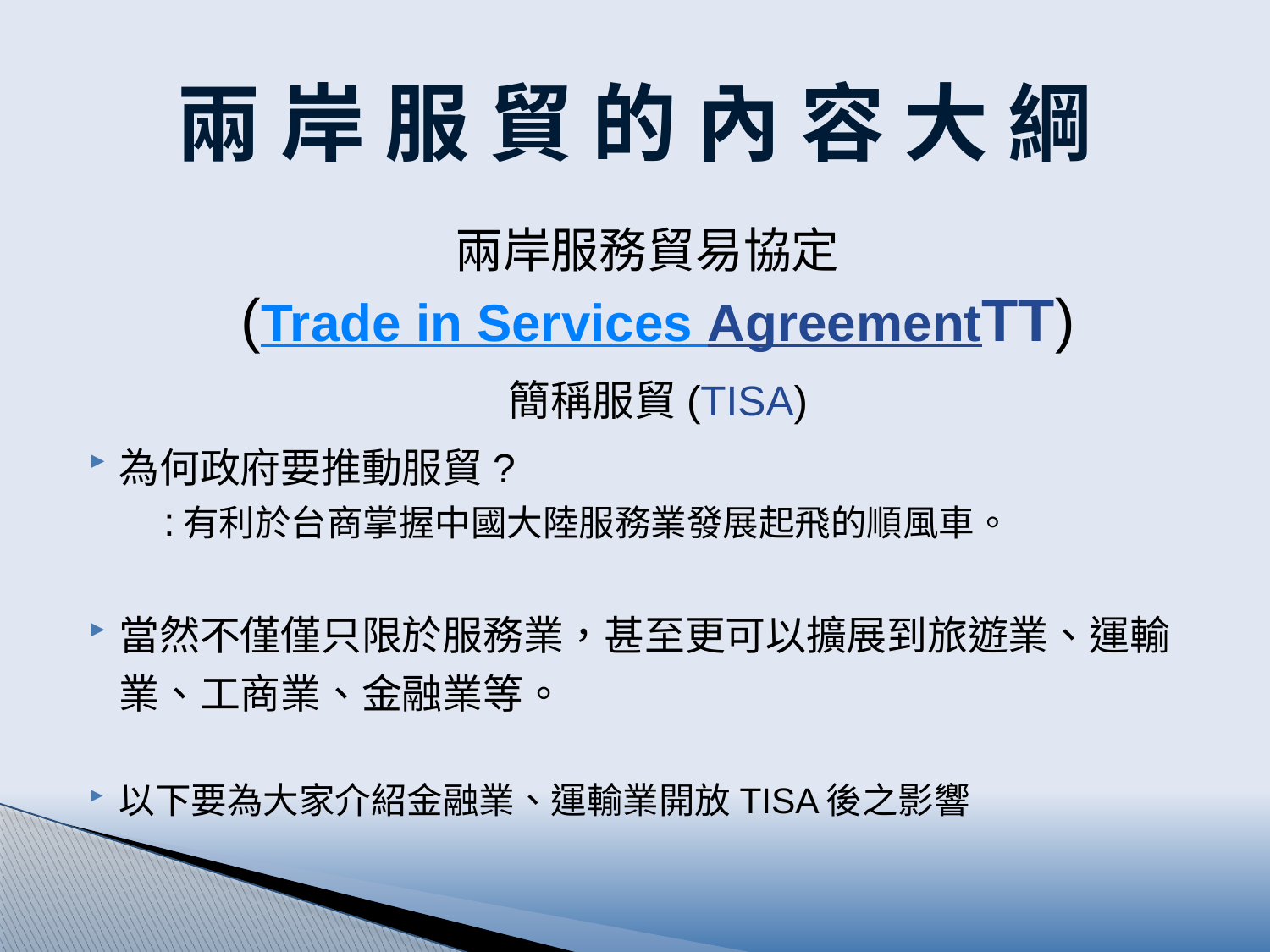

# 兩 岸 服 貿 的 內 容 大 綱
 兩岸服務貿易協定
  (Trade in Services AgreementTT)
  簡稱服貿(TISA)
為何政府要推動服貿?
    :有利於台商掌握中國大陸服務業發展起飛的順風車。

當然不僅僅只限於服務業，甚至更可以擴展到旅遊業、運輸業、工商業、金融業等。

以下要為大家介紹金融業、運輸業開放TISA後之影響